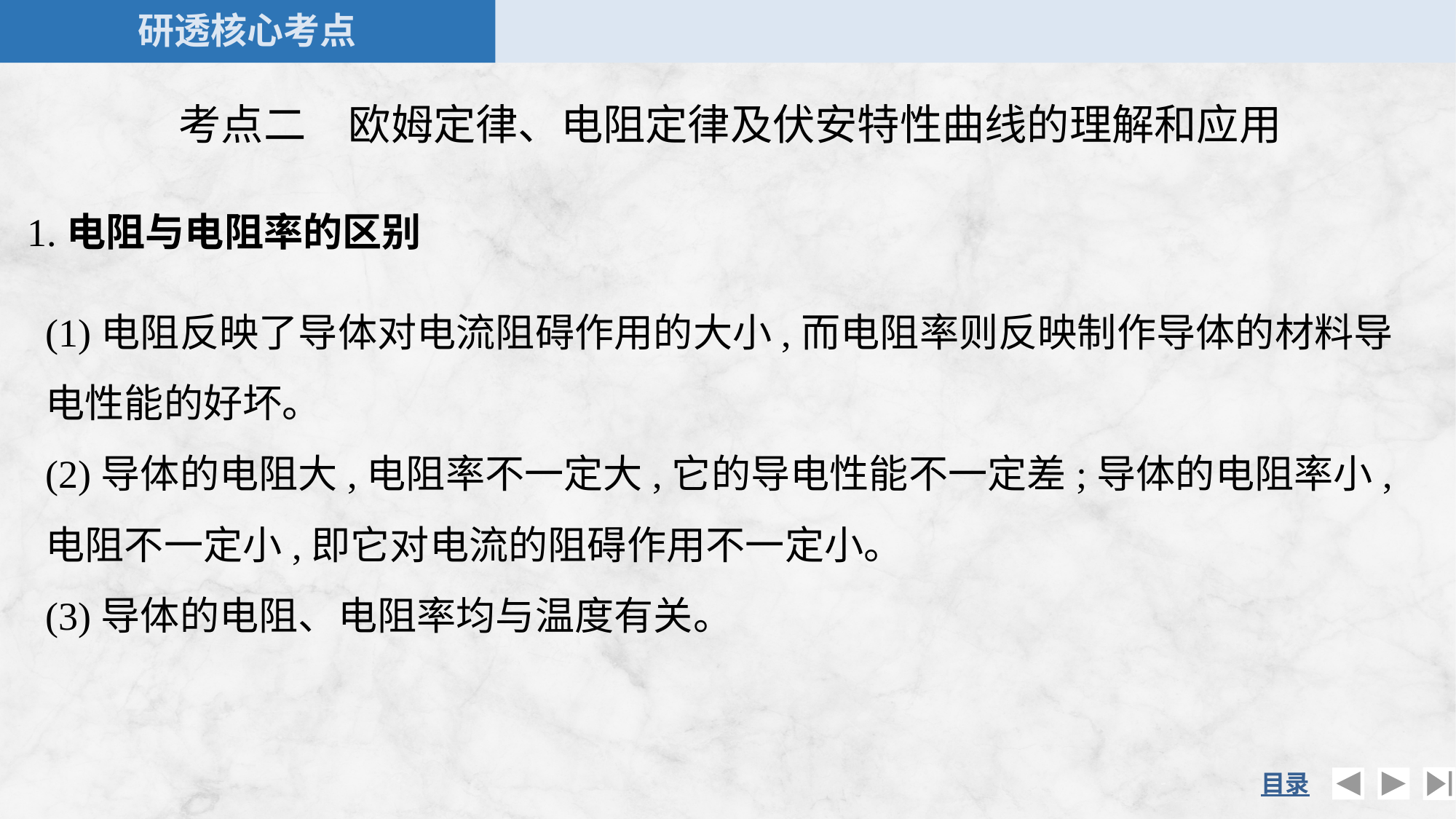

考点二　欧姆定律、电阻定律及伏安特性曲线的理解和应用
1.电阻与电阻率的区别
(1)电阻反映了导体对电流阻碍作用的大小,而电阻率则反映制作导体的材料导电性能的好坏。
(2)导体的电阻大,电阻率不一定大,它的导电性能不一定差;导体的电阻率小,电阻不一定小,即它对电流的阻碍作用不一定小。
(3)导体的电阻、电阻率均与温度有关。